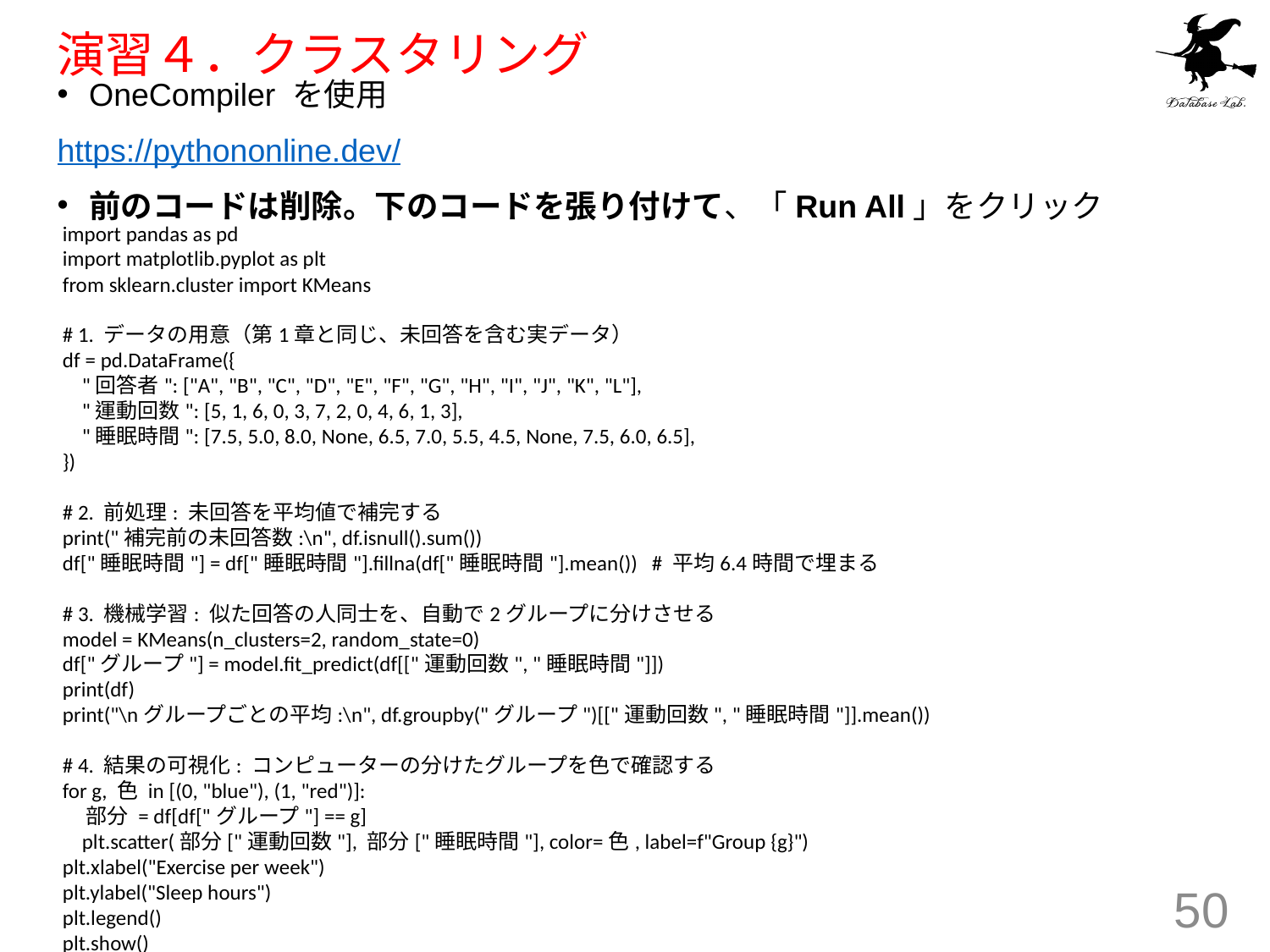

# 演習４．クラスタリング
OneCompiler を使用
https://pythononline.dev/
前のコードは削除。下のコードを張り付けて、「Run All」をクリック

import pandas as pd
import matplotlib.pyplot as plt
from sklearn.cluster import KMeans

# 1. データの用意（第1章と同じ、未回答を含む実データ）
df = pd.DataFrame({
    "回答者": ["A", "B", "C", "D", "E", "F", "G", "H", "I", "J", "K", "L"],
    "運動回数": [5, 1, 6, 0, 3, 7, 2, 0, 4, 6, 1, 3],
    "睡眠時間": [7.5, 5.0, 8.0, None, 6.5, 7.0, 5.5, 4.5, None, 7.5, 6.0, 6.5],
})

# 2. 前処理: 未回答を平均値で補完する
print("補完前の未回答数:\n", df.isnull().sum())
df["睡眠時間"] = df["睡眠時間"].fillna(df["睡眠時間"].mean())   # 平均6.4時間で埋まる

# 3. 機械学習: 似た回答の人同士を、自動で2グループに分けさせる
model = KMeans(n_clusters=2, random_state=0)
df["グループ"] = model.fit_predict(df[["運動回数", "睡眠時間"]])
print(df)
print("\nグループごとの平均:\n", df.groupby("グループ")[["運動回数", "睡眠時間"]].mean())

# 4. 結果の可視化: コンピューターの分けたグループを色で確認する
for g, 色 in [(0, "blue"), (1, "red")]:
    部分 = df[df["グループ"] == g]
    plt.scatter(部分["運動回数"], 部分["睡眠時間"], color=色, label=f"Group {g}")
plt.xlabel("Exercise per week")
plt.ylabel("Sleep hours")
plt.legend()
plt.show()

50